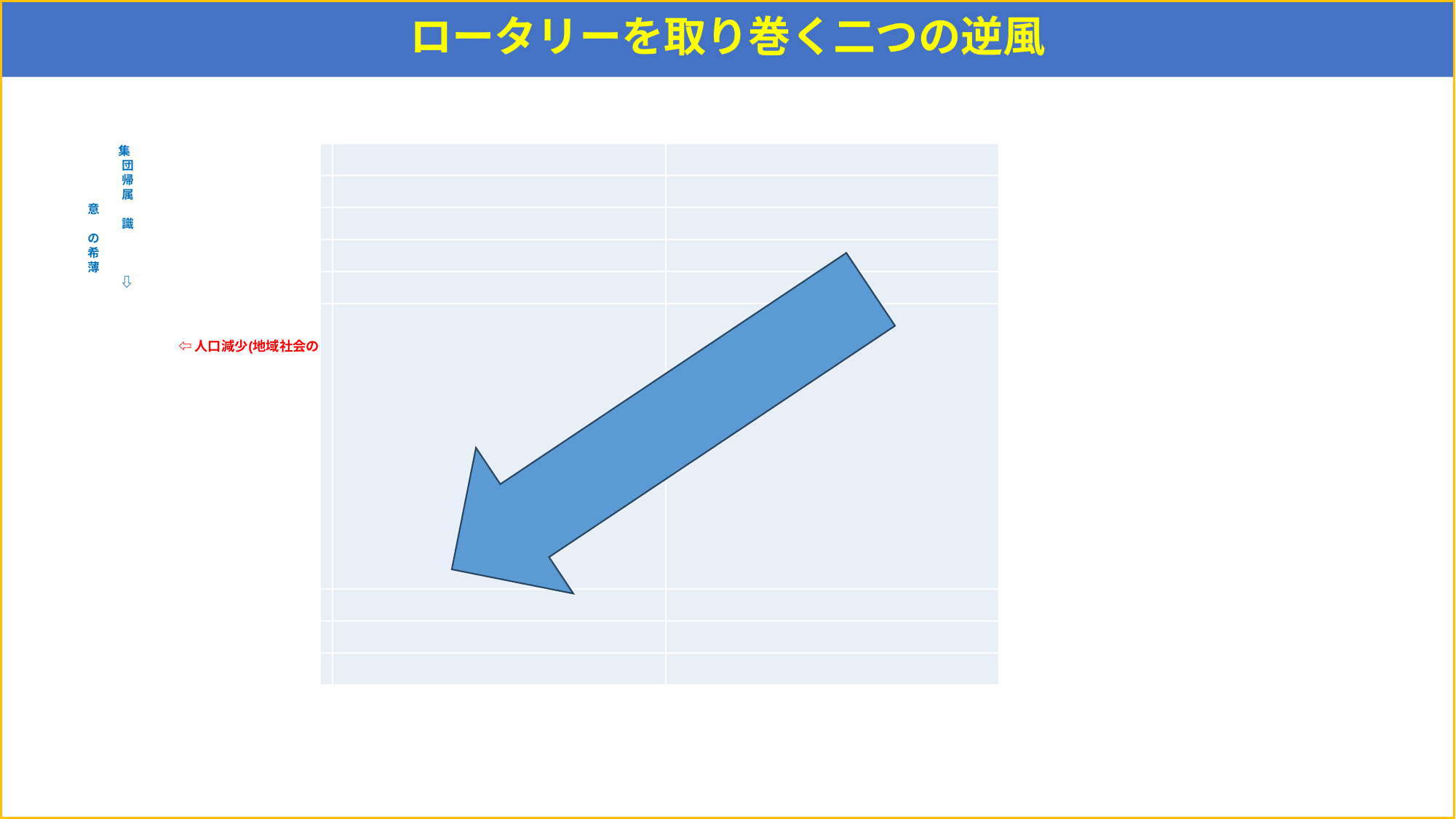

# ロータリーを取り巻く二つの逆風

   　　　　　　　　 集
　　　　　　　　　 団
　　　　　　　　　 帰
　　　　　　　　　 属
                            意
　　　　　　　　　 識
                            の
                            希
                            薄
　　　　　　　　 ⇩

 　　　　　　　                       ⇦ 人口減少(地域社会の衰退・高齢化)

|  |  |  |
| --- | --- | --- |
|  |  |  |
|  |  |  |
|  |  |  |
|  |  |  |
|  |  |  |
|  |  |  |
|  |  |  |
|  |  |  |